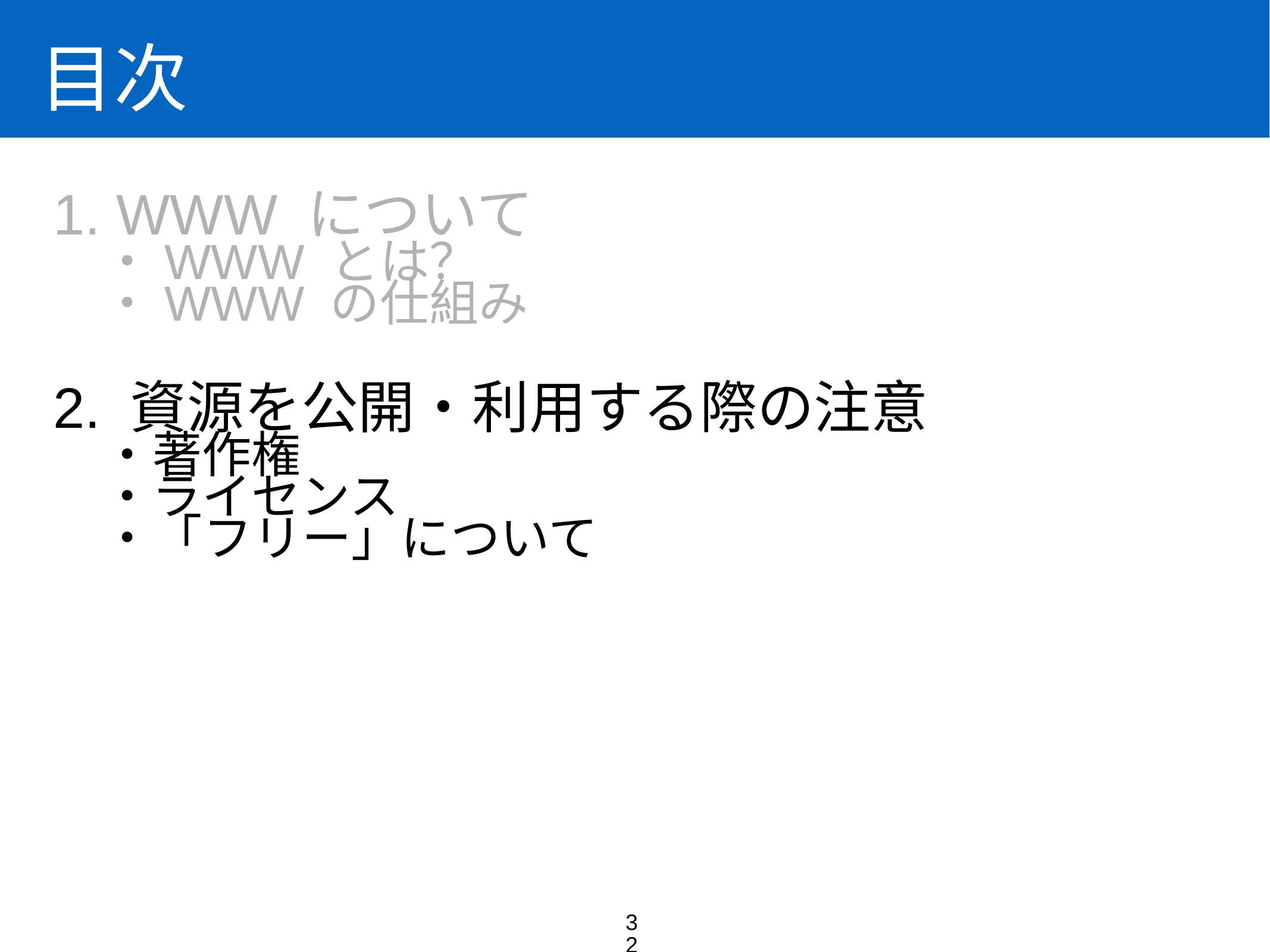

目次
1. WWW について
　・WWW とは？
　・WWW の仕組み

2. 資源を公開・利用する際の注意
　・著作権
　・ライセンス
　・「フリー」について
32